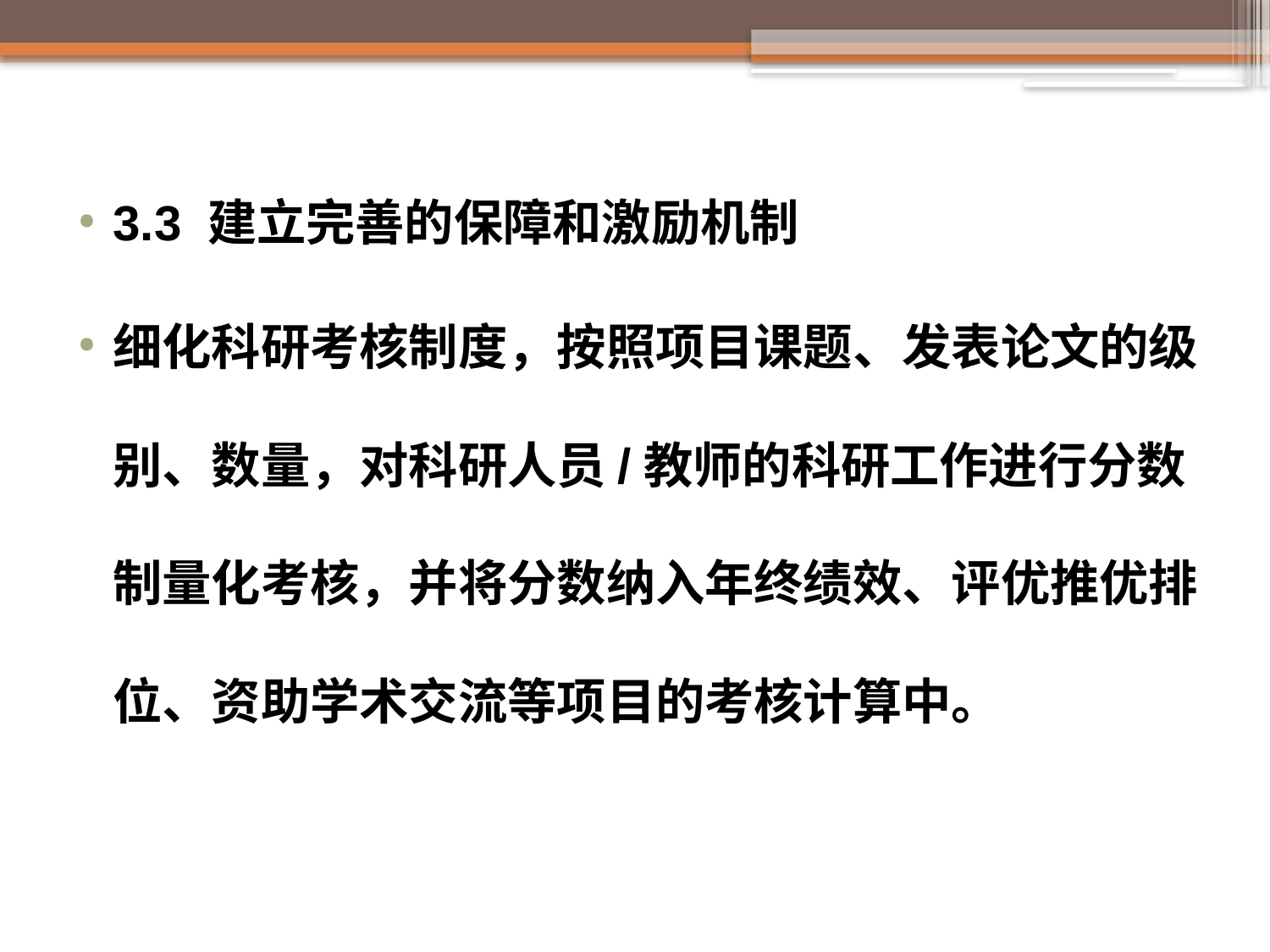

3.3 建立完善的保障和激励机制
细化科研考核制度，按照项目课题、发表论文的级别、数量，对科研人员/教师的科研工作进行分数制量化考核，并将分数纳入年终绩效、评优推优排位、资助学术交流等项目的考核计算中。